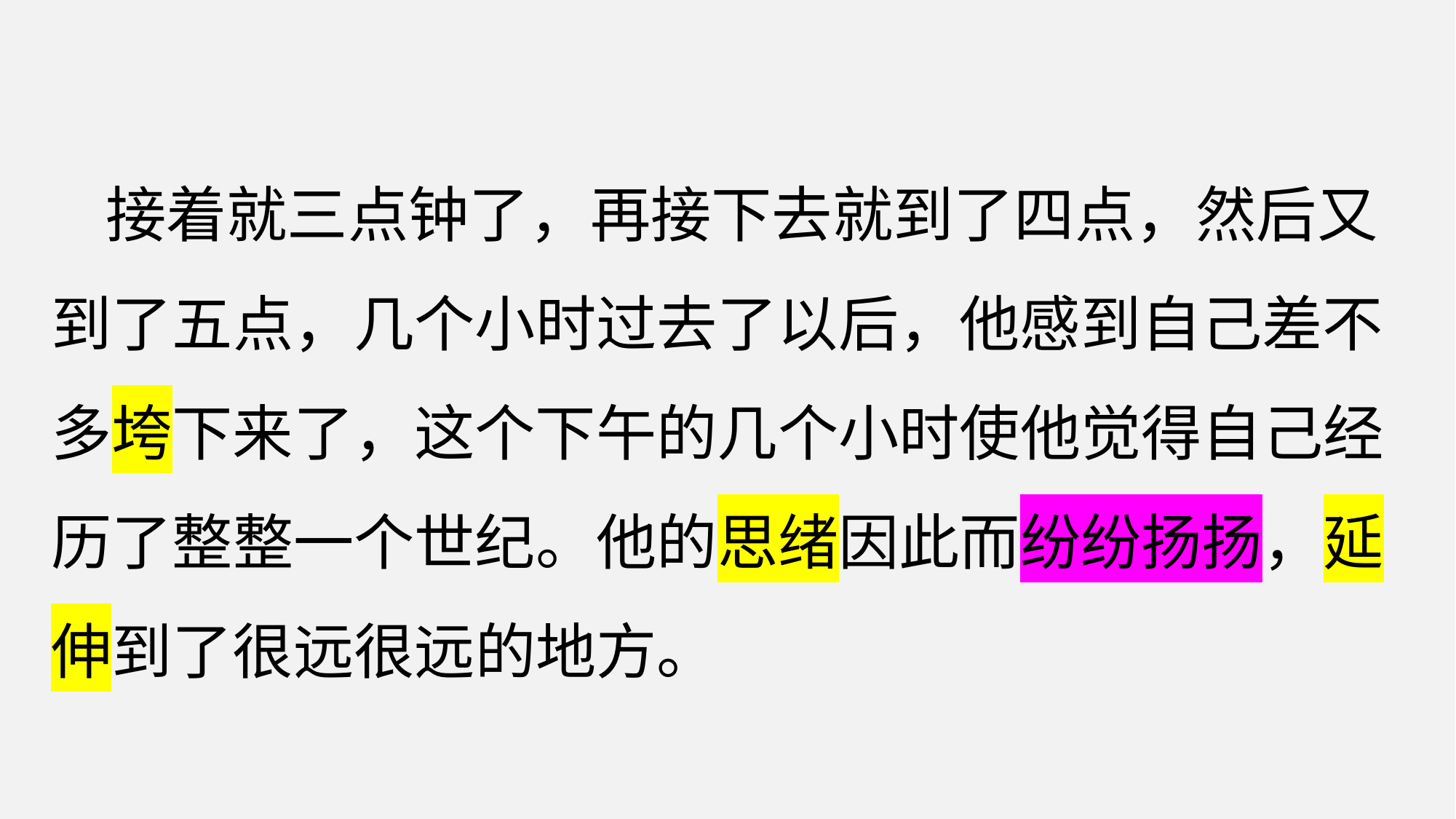

接着就三点钟了，再接下去就到了四点，然后又到了五点，几个小时过去了以后，他感到自己差不多垮下来了，这个下午的几个小时使他觉得自己经历了整整一个世纪。他的思绪因此而纷纷扬扬，延伸到了很远很远的地方。